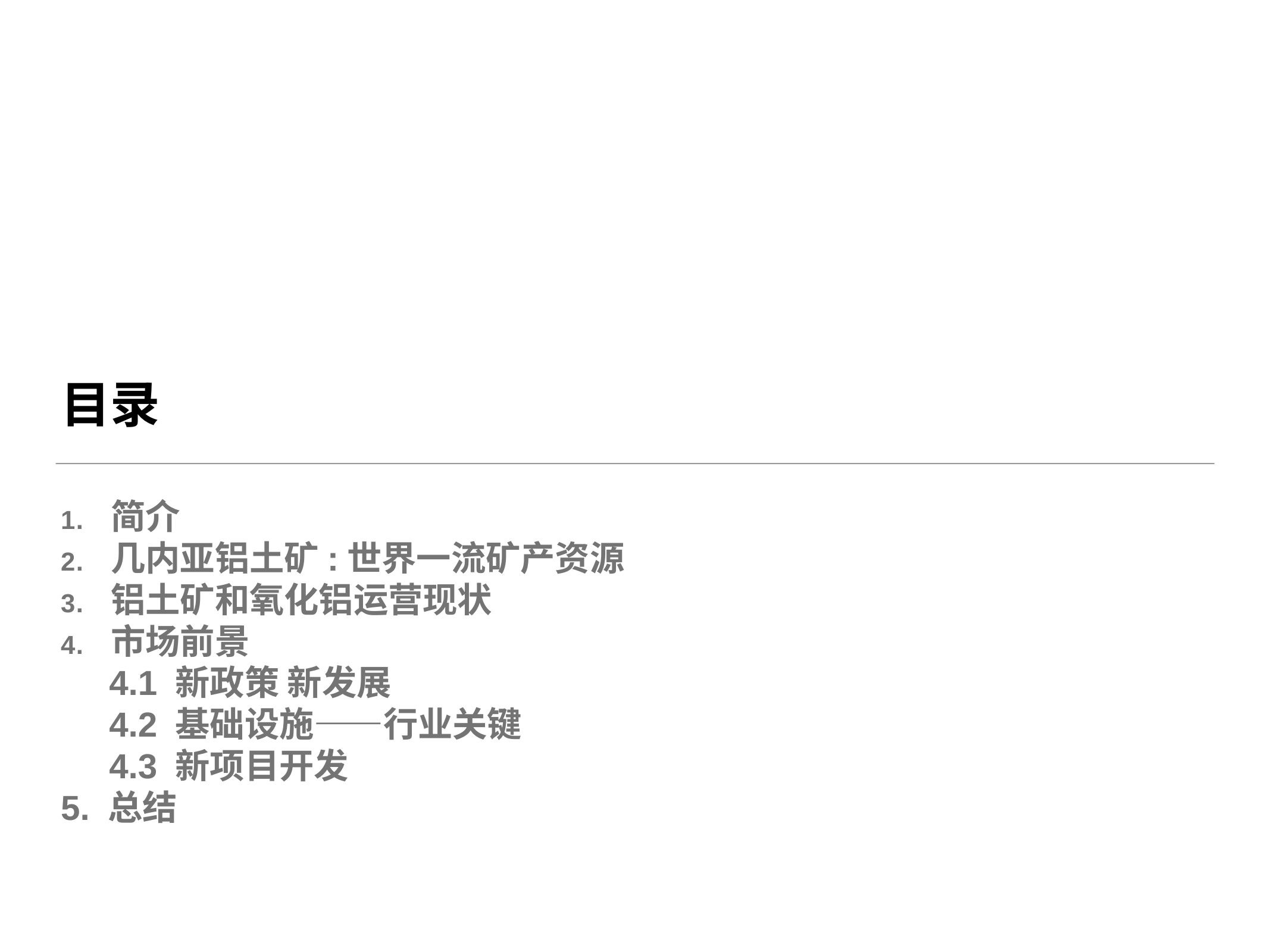

# 目录
简介
几内亚铝土矿:世界一流矿产资源
铝土矿和氧化铝运营现状
市场前景
     4.1 新政策 新发展
     4.2 基础设施——行业关键
     4.3 新项目开发
5. 总结